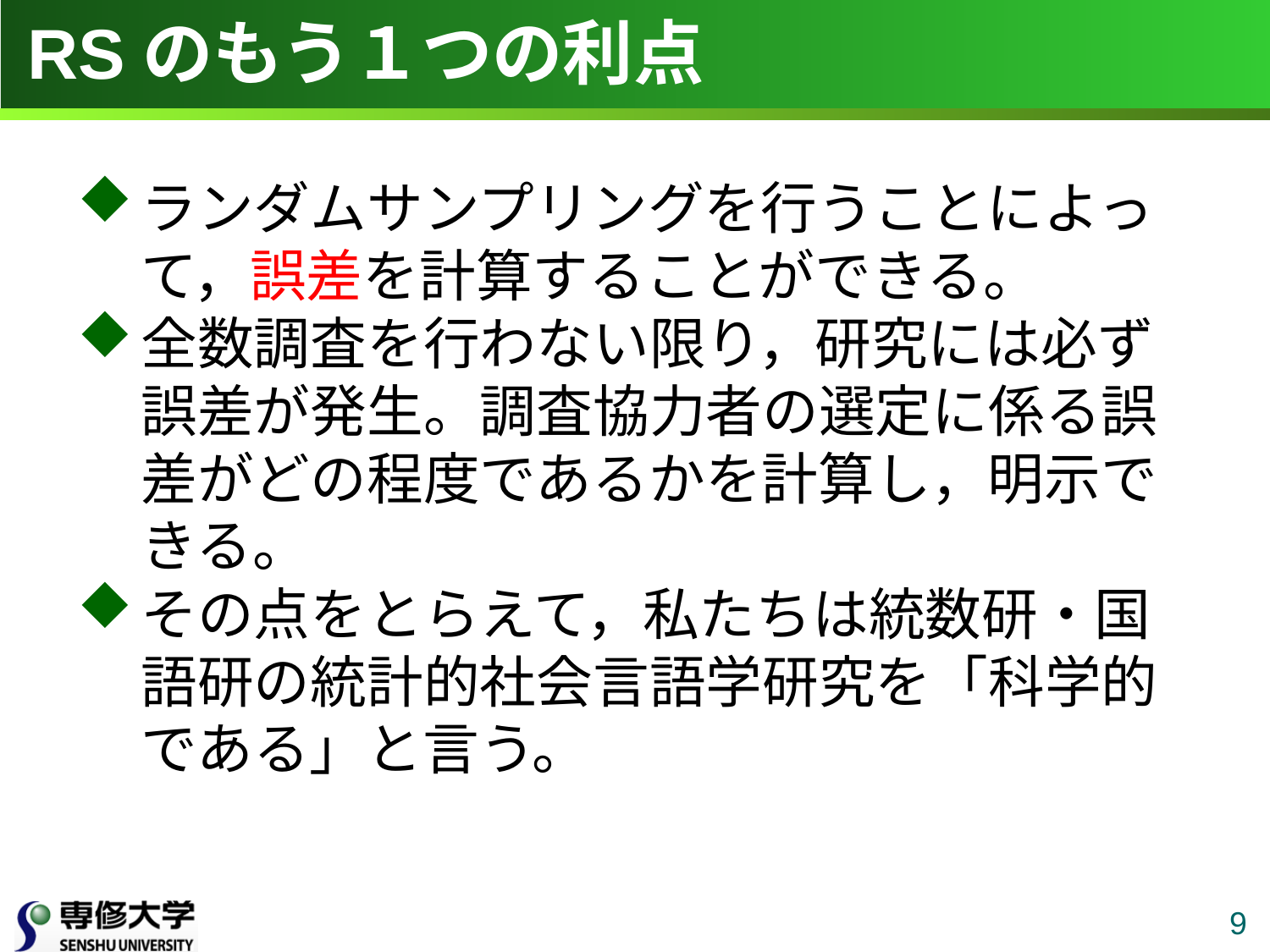

# RSのもう１つの利点
ランダムサンプリングを行うことによって，誤差を計算することができる。
全数調査を行わない限り，研究には必ず誤差が発生。調査協力者の選定に係る誤差がどの程度であるかを計算し，明示できる。
その点をとらえて，私たちは統数研・国語研の統計的社会言語学研究を「科学的である」と言う。
9